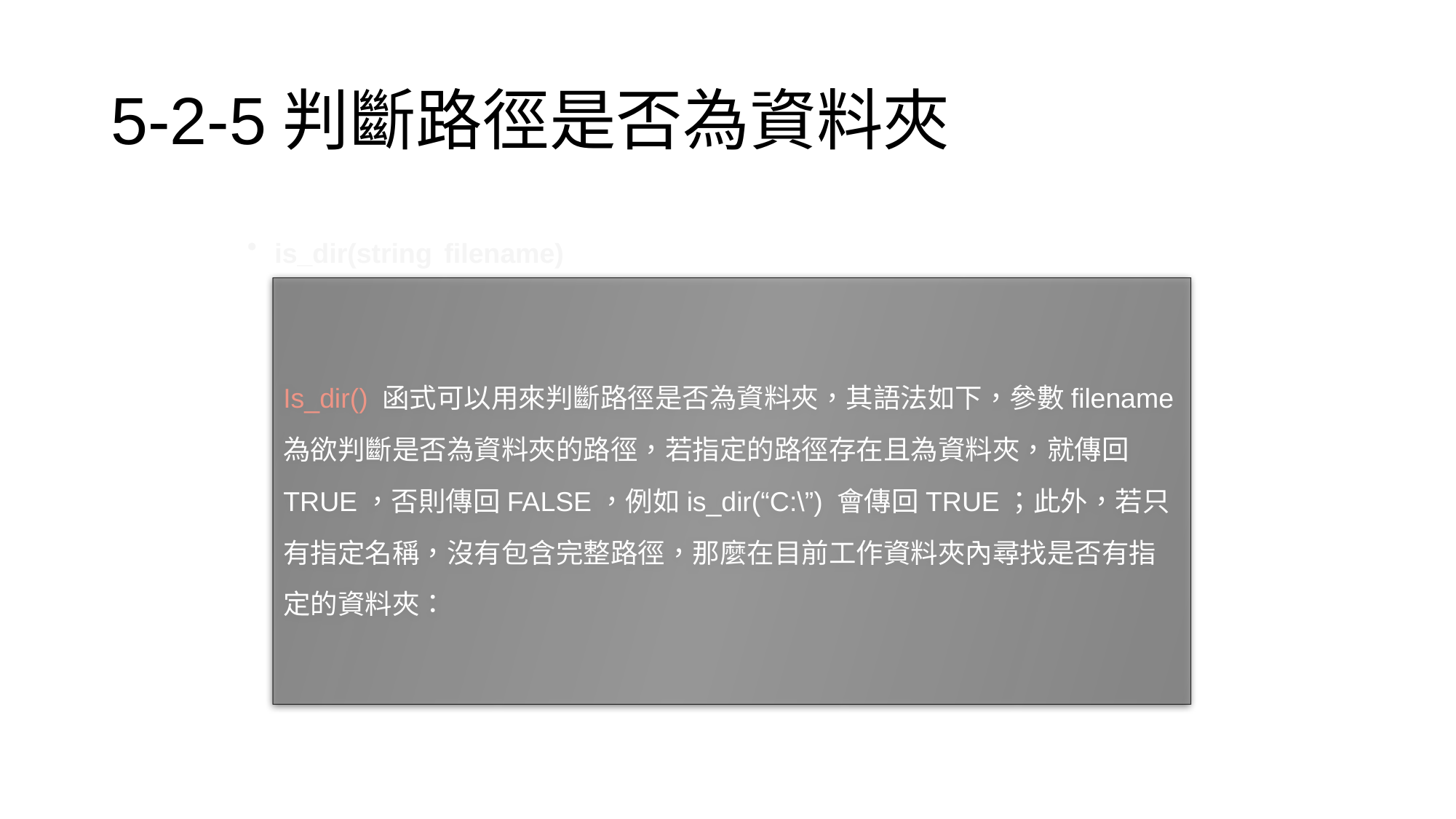

# 5-2-5判斷路徑是否為資料夾
is_dir(string filename)

Is_dir() 函式可以用來判斷路徑是否為資料夾，其語法如下，參數filename為欲判斷是否為資料夾的路徑，若指定的路徑存在且為資料夾，就傳回TRUE，否則傳回FALSE，例如is_dir(“C:\”) 會傳回TRUE；此外，若只有指定名稱，沒有包含完整路徑，那麼在目前工作資料夾內尋找是否有指定的資料夾：